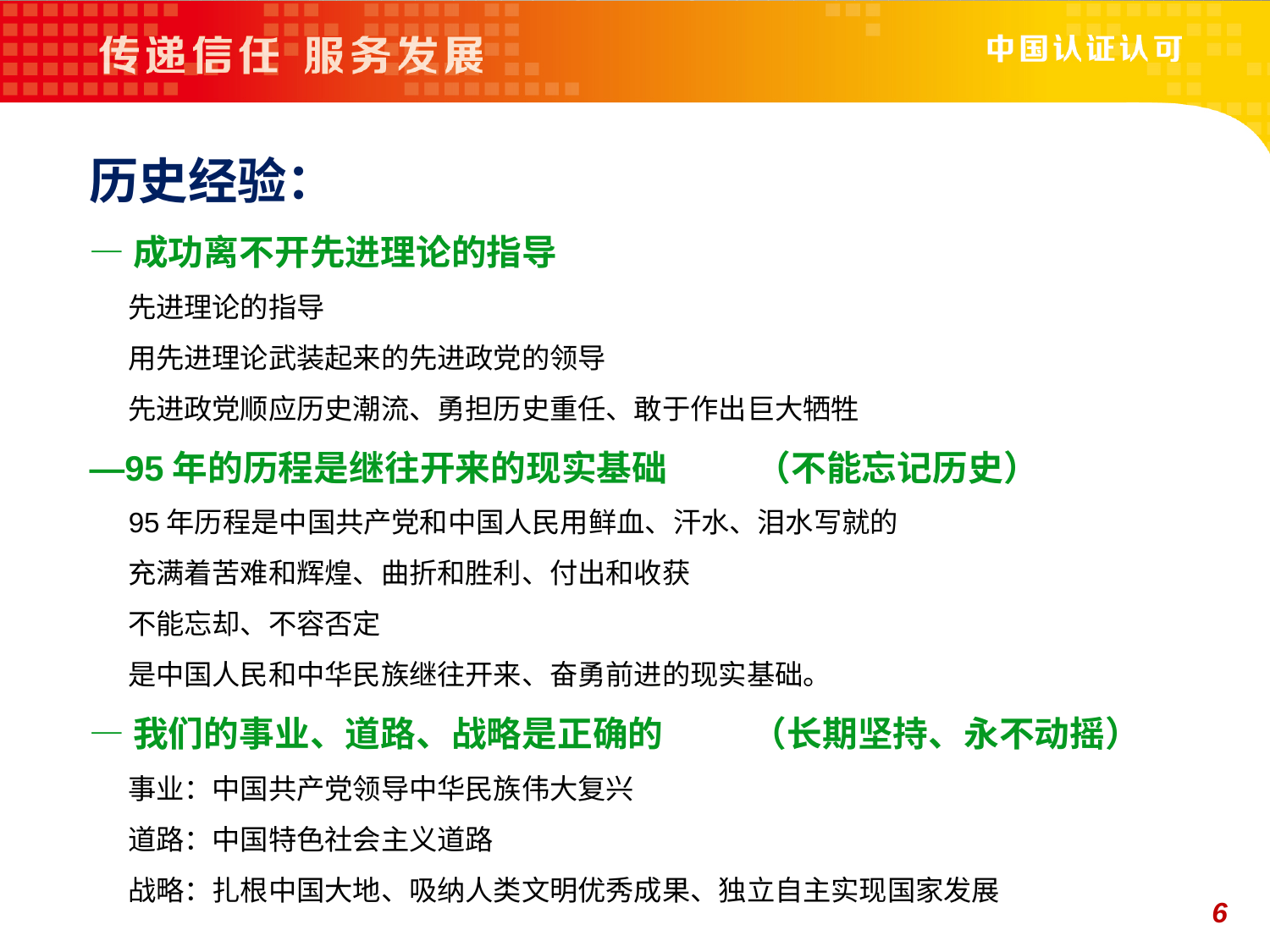

历史经验：
—成功离不开先进理论的指导
     先进理论的指导
     用先进理论武装起来的先进政党的领导
     先进政党顺应历史潮流、勇担历史重任、敢于作出巨大牺牲
—95年的历程是继往开来的现实基础           （不能忘记历史）
     95年历程是中国共产党和中国人民用鲜血、汗水、泪水写就的
     充满着苦难和辉煌、曲折和胜利、付出和收获
     不能忘却、不容否定
     是中国人民和中华民族继往开来、奋勇前进的现实基础。
—我们的事业、道路、战略是正确的           （长期坚持、永不动摇）
     事业：中国共产党领导中华民族伟大复兴
     道路：中国特色社会主义道路
     战略：扎根中国大地、吸纳人类文明优秀成果、独立自主实现国家发展
6